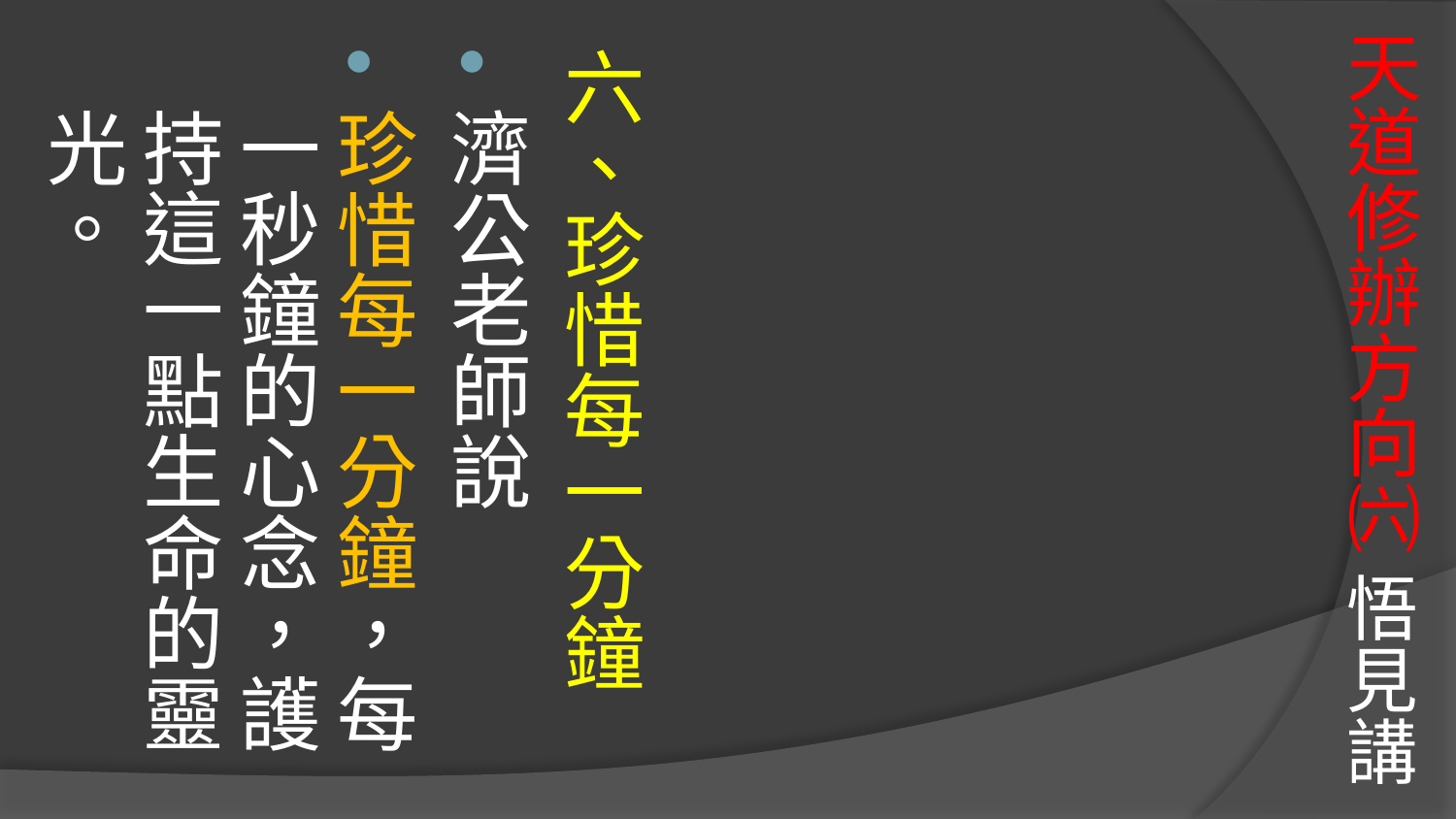

# 天道修辦方向㈥ 悟見講
六、珍惜每一分鐘
濟公老師說
珍惜每一分鐘，每一秒鐘的心念，護持這一點生命的靈光。